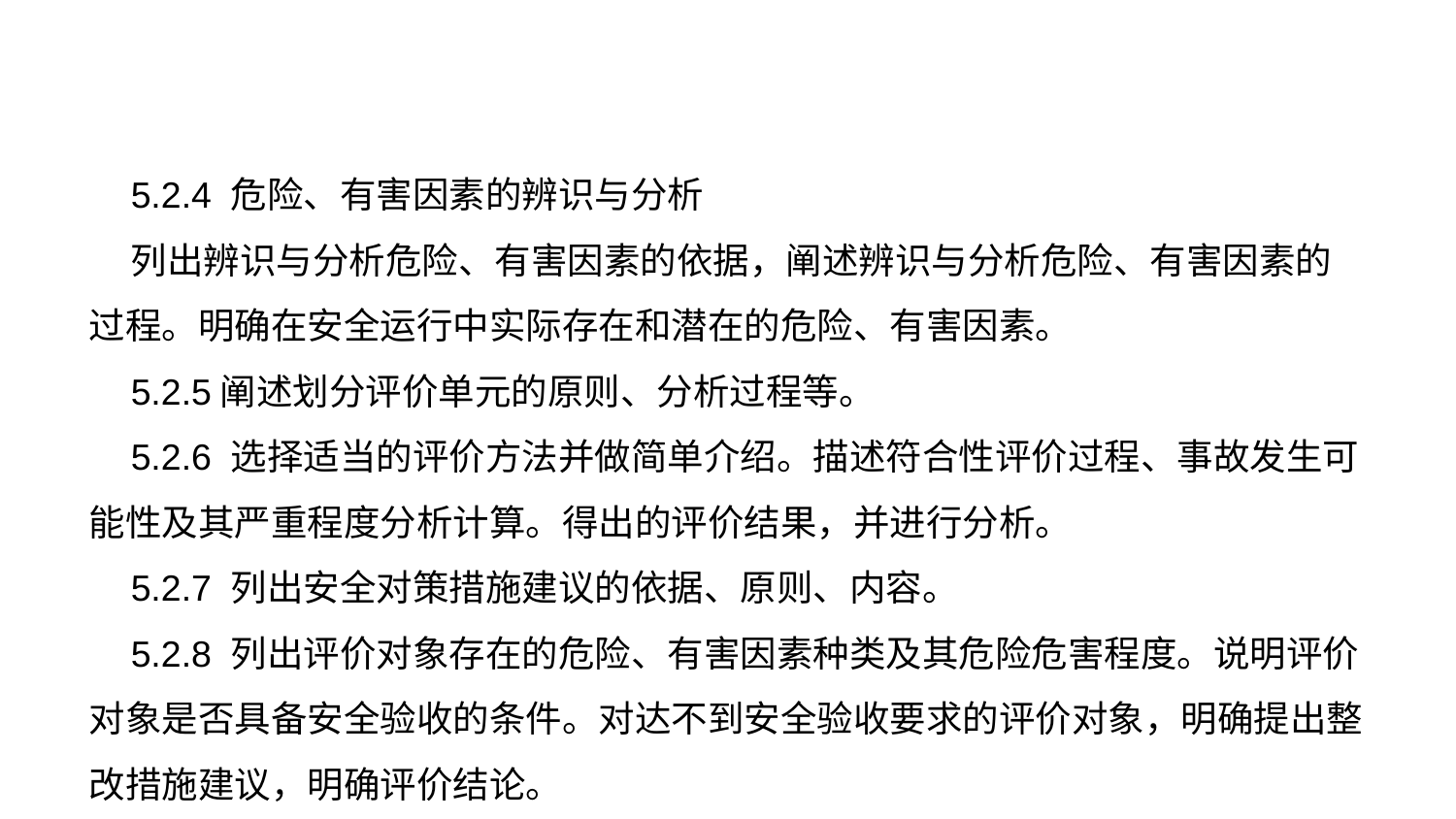

5.2.4 危险、有害因素的辨识与分析
列出辨识与分析危险、有害因素的依据，阐述辨识与分析危险、有害因素的过程。明确在安全运行中实际存在和潜在的危险、有害因素。
5.2.5阐述划分评价单元的原则、分析过程等。
5.2.6 选择适当的评价方法并做简单介绍。描述符合性评价过程、事故发生可能性及其严重程度分析计算。得出的评价结果，并进行分析。
5.2.7 列出安全对策措施建议的依据、原则、内容。
5.2.8 列出评价对象存在的危险、有害因素种类及其危险危害程度。说明评价对象是否具备安全验收的条件。对达不到安全验收要求的评价对象，明确提出整改措施建议，明确评价结论。